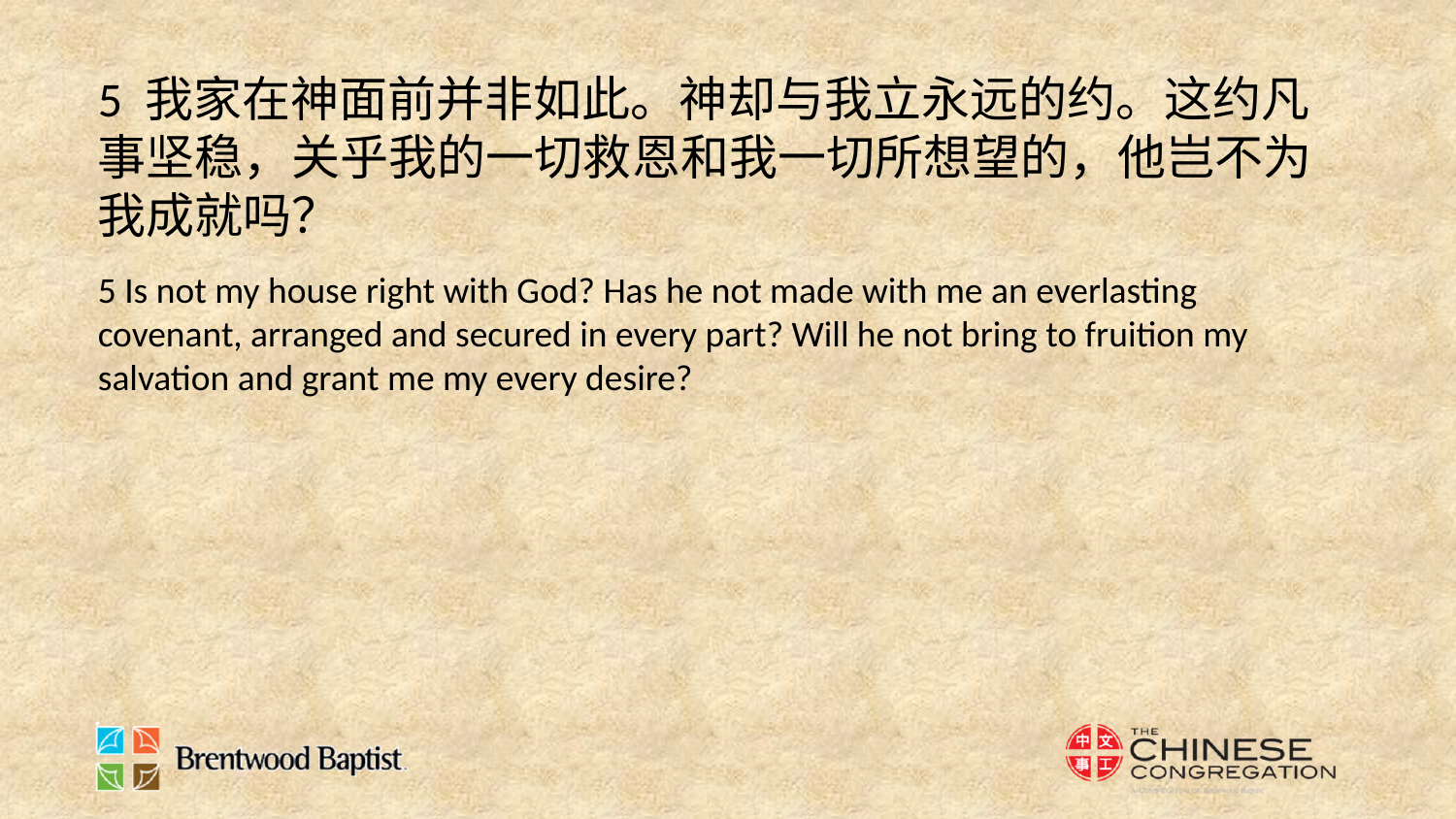

5 我家在神面前并非如此。神却与我立永远的约。这约凡事坚稳，关乎我的一切救恩和我一切所想望的，他岂不为我成就吗？

5 Is not my house right with God? Has he not made with me an everlasting covenant, arranged and secured in every part? Will he not bring to fruition my salvation and grant me my every desire?